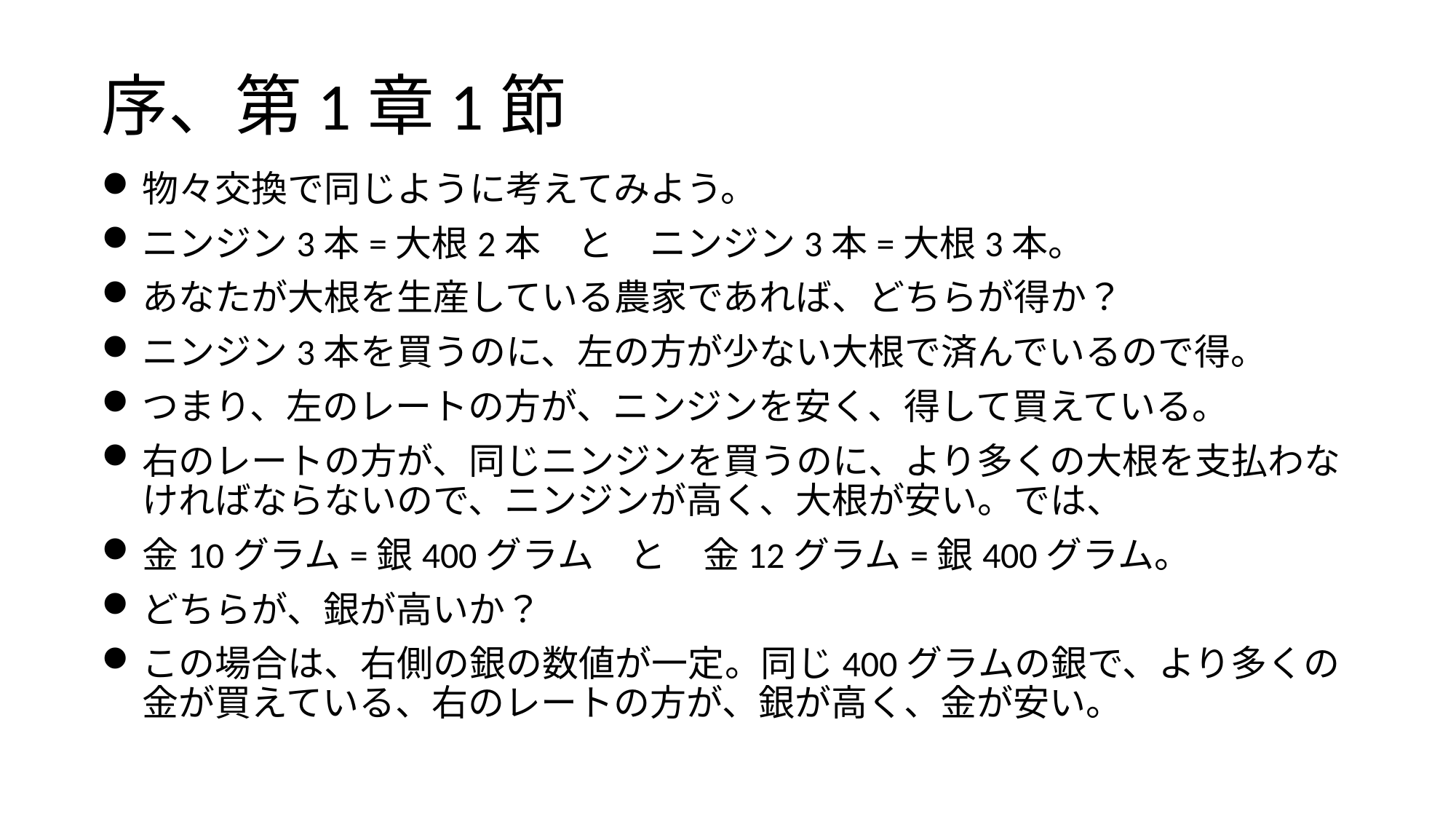

# 序、第1章1節
物々交換で同じように考えてみよう。
ニンジン3本=大根2本　と　ニンジン3本=大根3本。
あなたが大根を生産している農家であれば、どちらが得か？
ニンジン3本を買うのに、左の方が少ない大根で済んでいるので得。
つまり、左のレートの方が、ニンジンを安く、得して買えている。
右のレートの方が、同じニンジンを買うのに、より多くの大根を支払わなければならないので、ニンジンが高く、大根が安い。では、
金10グラム=銀400グラム　と　金12グラム=銀400グラム。
どちらが、銀が高いか？
この場合は、右側の銀の数値が一定。同じ400グラムの銀で、より多くの金が買えている、右のレートの方が、銀が高く、金が安い。